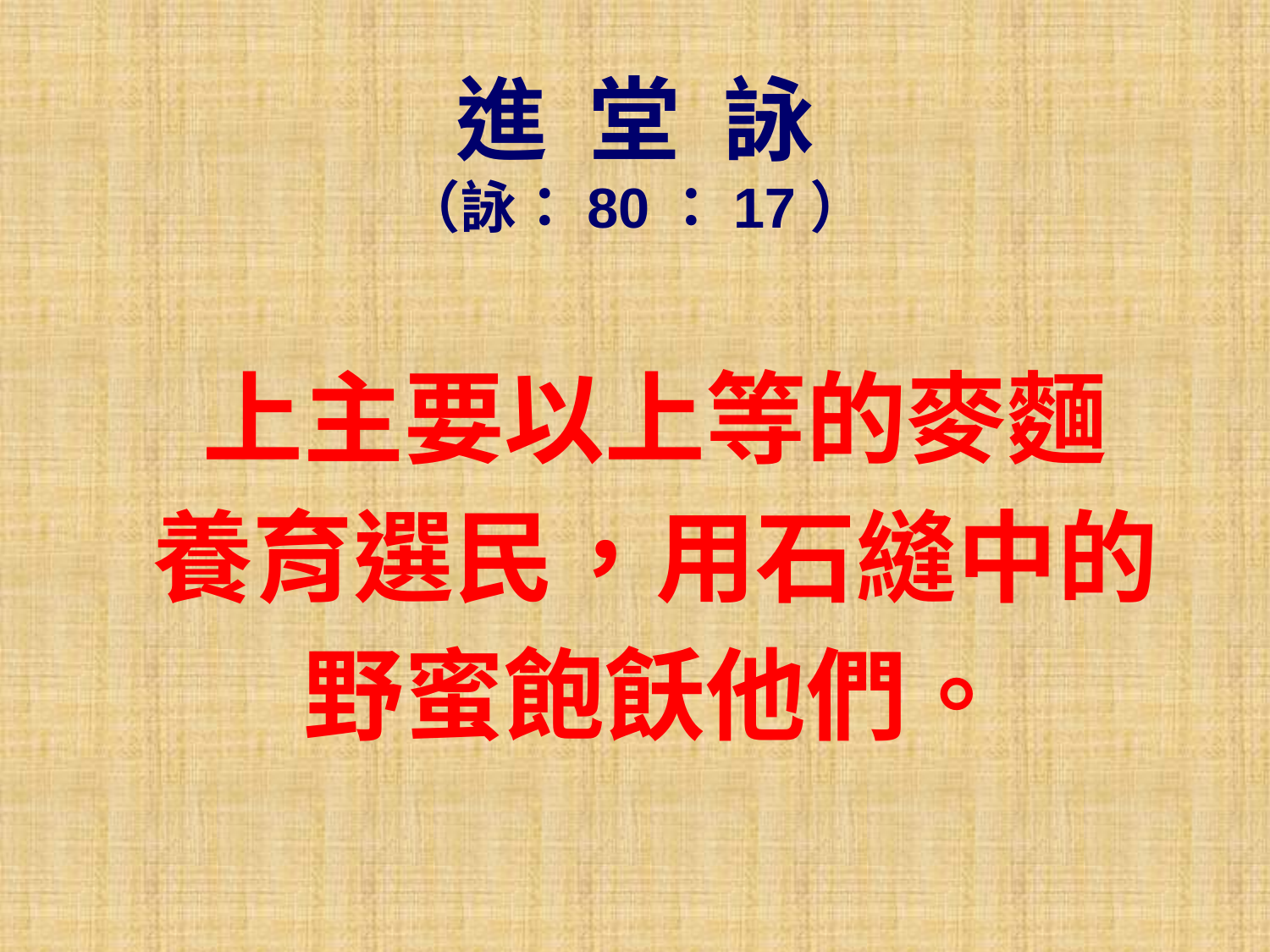

進  堂  詠
（詠：80：17）

上主要以上等的麥麵
養育選民，用石縫中的
野蜜飽飫他們。